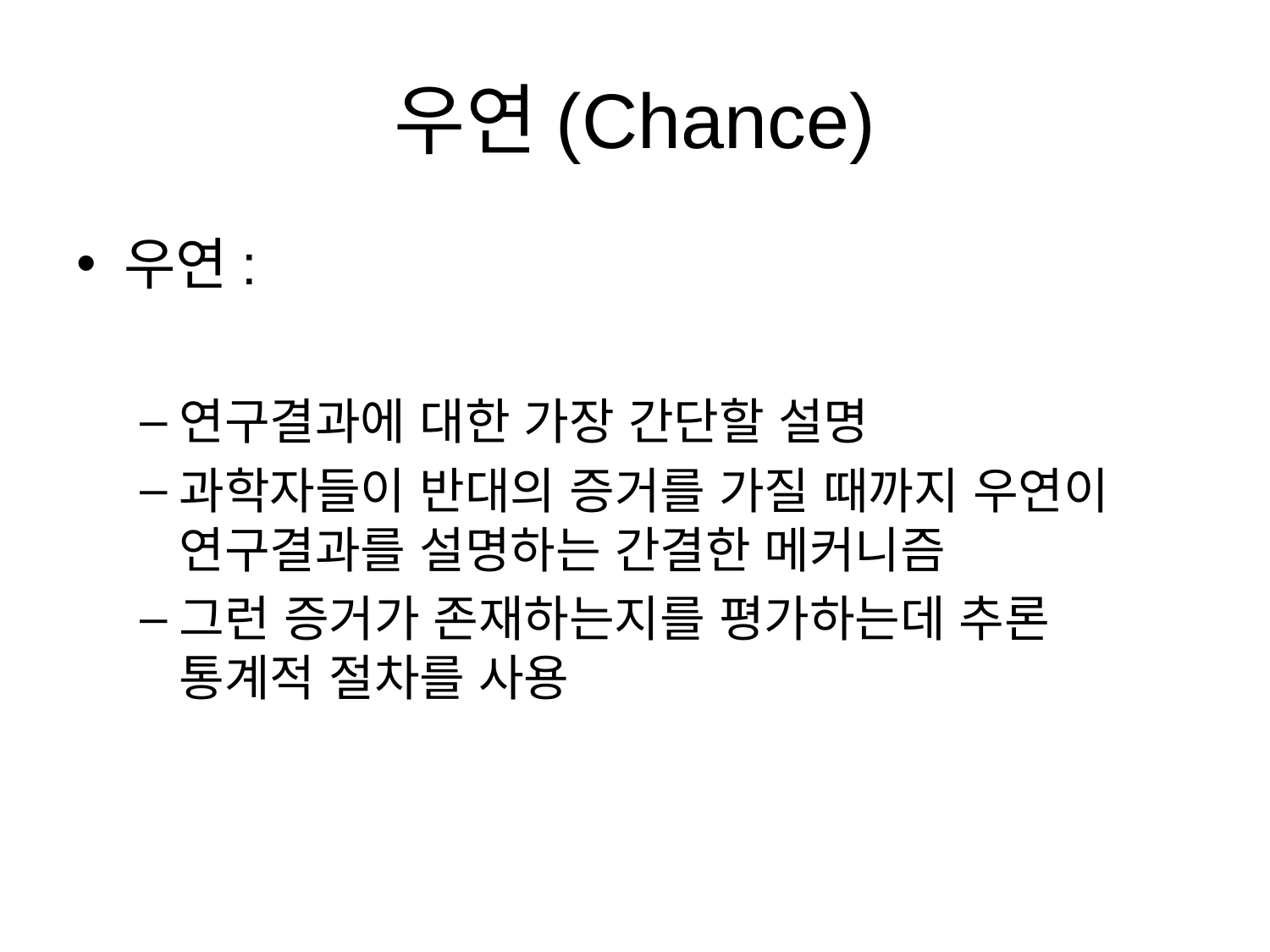

# 우연(Chance)
우연:

연구결과에 대한 가장 간단할 설명
과학자들이 반대의 증거를 가질 때까지 우연이 연구결과를 설명하는 간결한 메커니즘
그런 증거가 존재하는지를 평가하는데 추론 통계적 절차를 사용